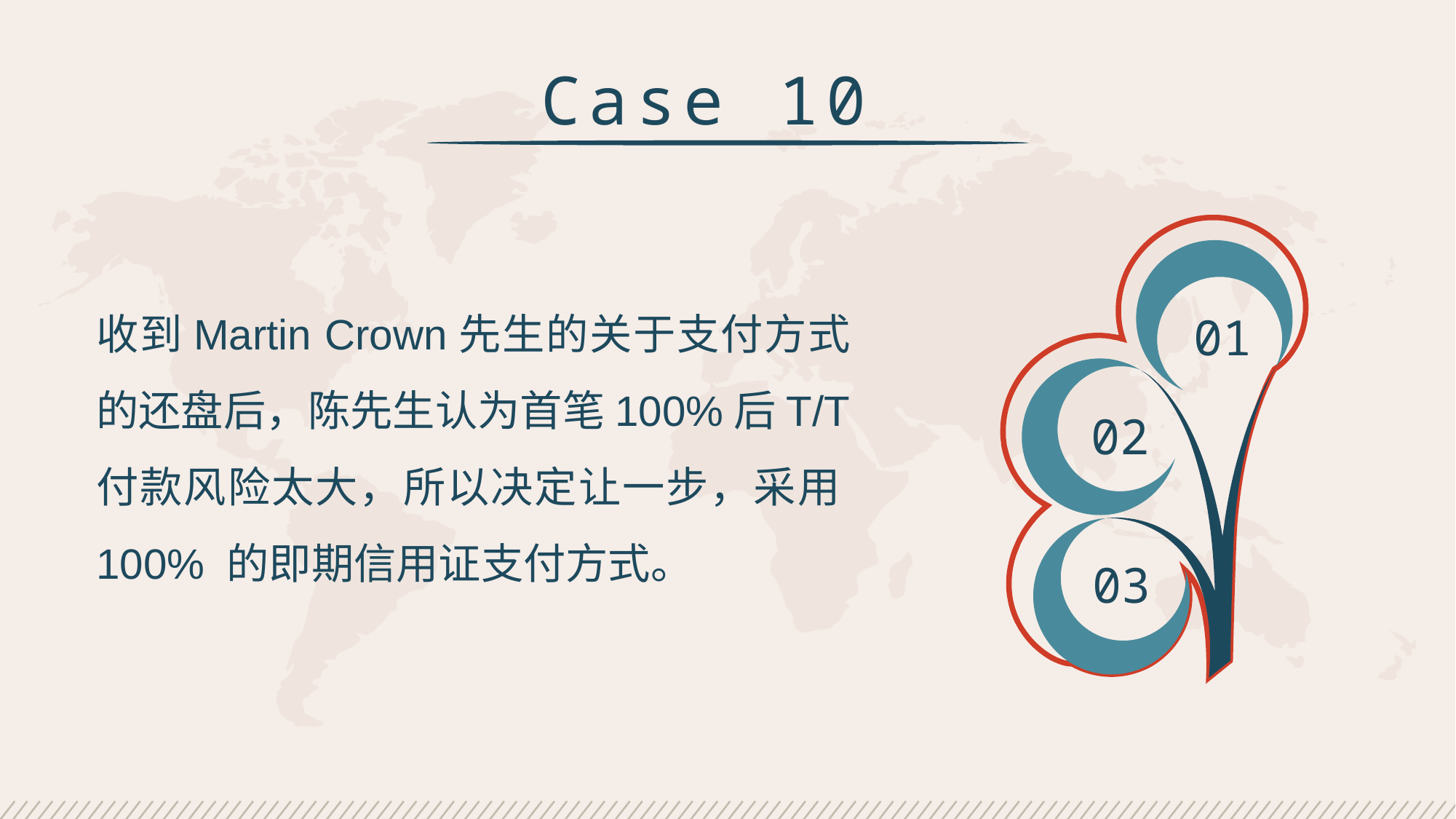

Case 10

收到Martin Crown先生的关于支付方式的还盘后，陈先生认为首笔100%后T/T付款风险太大，所以决定让一步，采用100% 的即期信用证支付方式。
01
02
03